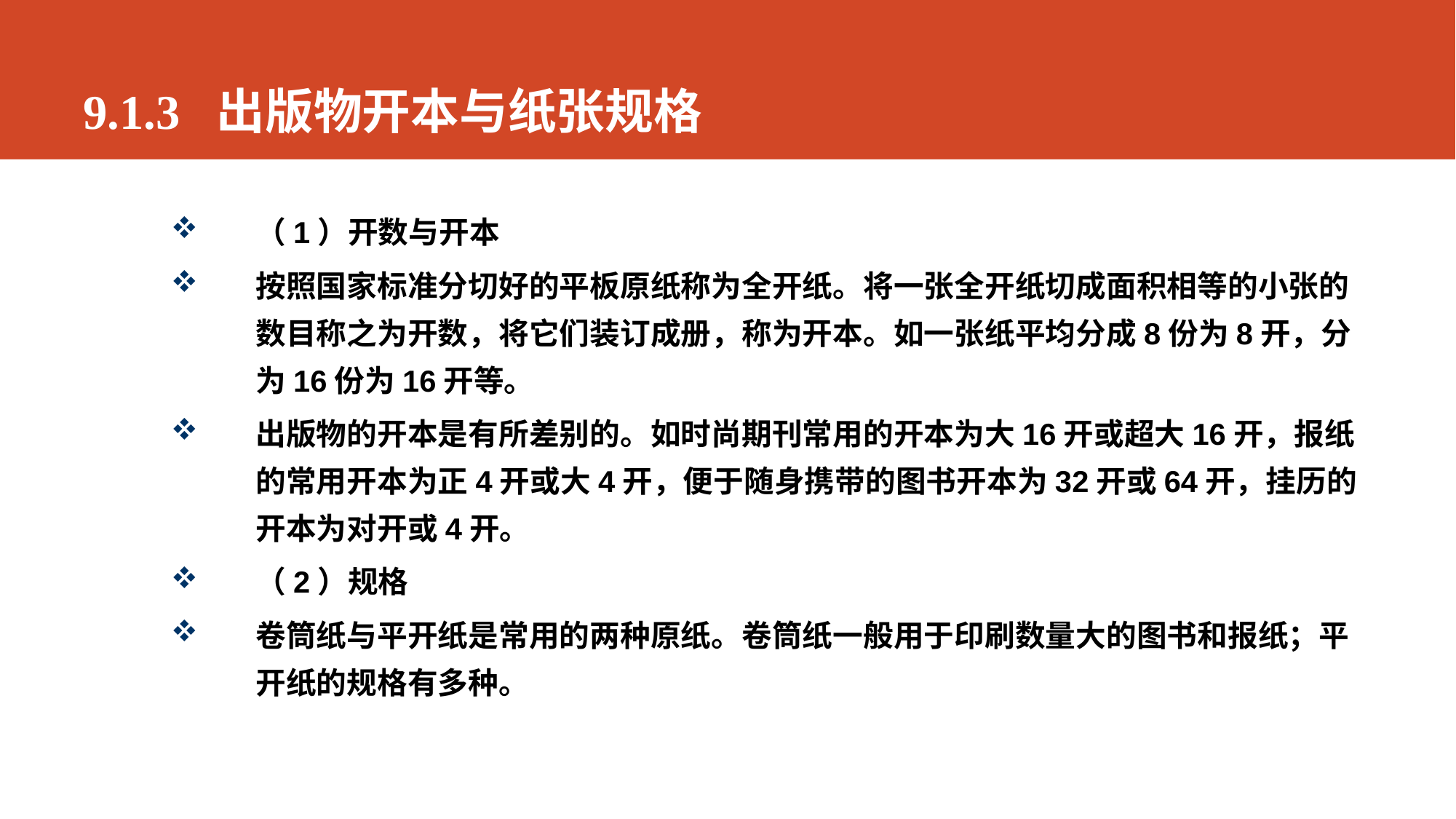

# 9.1.3  出版物开本与纸张规格
（1）开数与开本
按照国家标准分切好的平板原纸称为全开纸。将一张全开纸切成面积相等的小张的数目称之为开数，将它们装订成册，称为开本。如一张纸平均分成8份为8开，分为16份为16开等。
出版物的开本是有所差别的。如时尚期刊常用的开本为大16开或超大16开，报纸的常用开本为正4开或大4开，便于随身携带的图书开本为32开或64开，挂历的开本为对开或4开。
（2）规格
卷筒纸与平开纸是常用的两种原纸。卷筒纸一般用于印刷数量大的图书和报纸；平开纸的规格有多种。